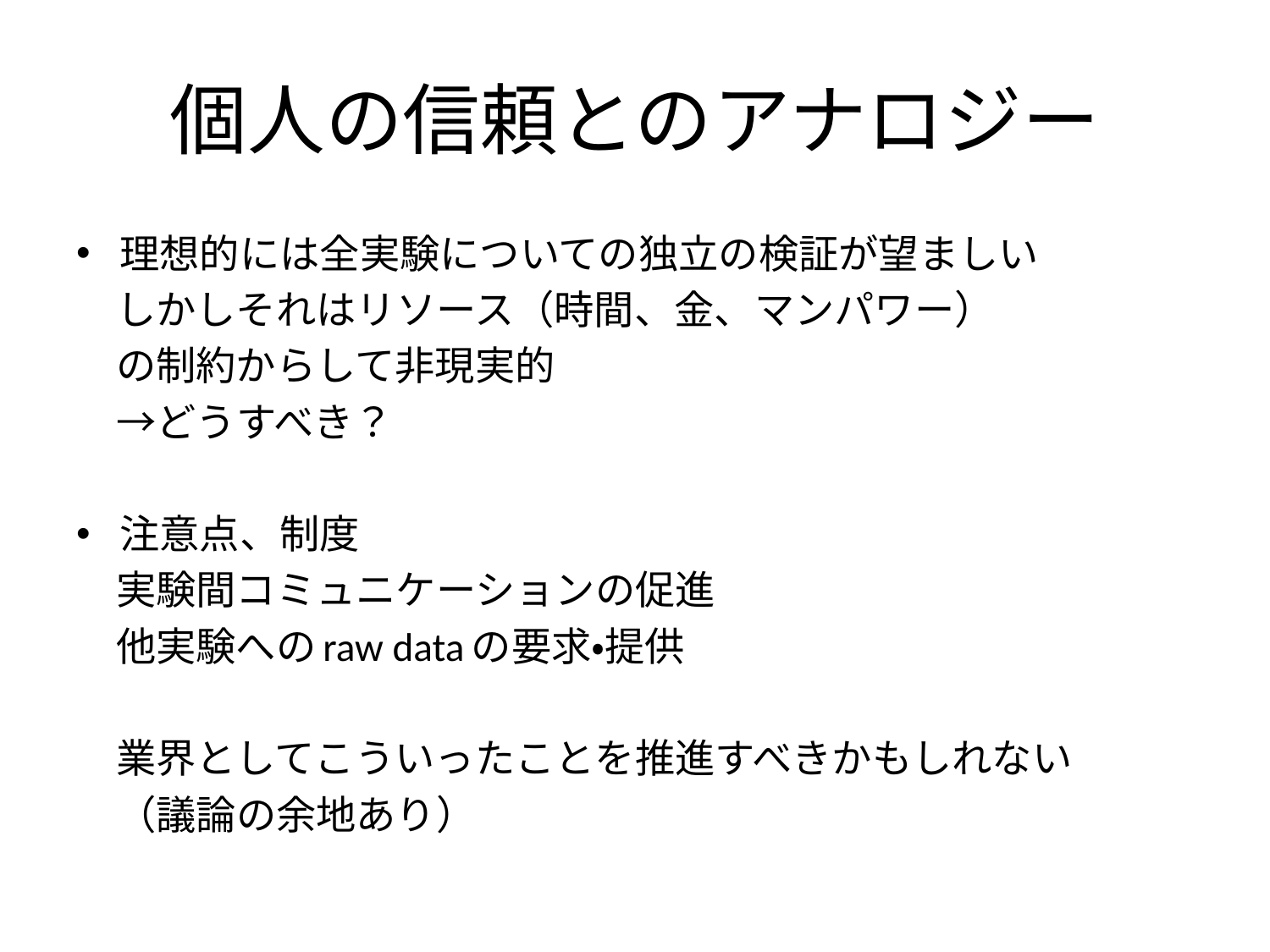

# 個人の信頼とのアナロジー
理想的には全実験についての独立の検証が望ましい
　しかしそれはリソース（時間、金、マンパワー）
　の制約からして非現実的
　→どうすべき？

注意点、制度
　実験間コミュニケーションの促進
　他実験へのraw dataの要求・提供

　業界としてこういったことを推進すべきかもしれない
　（議論の余地あり）